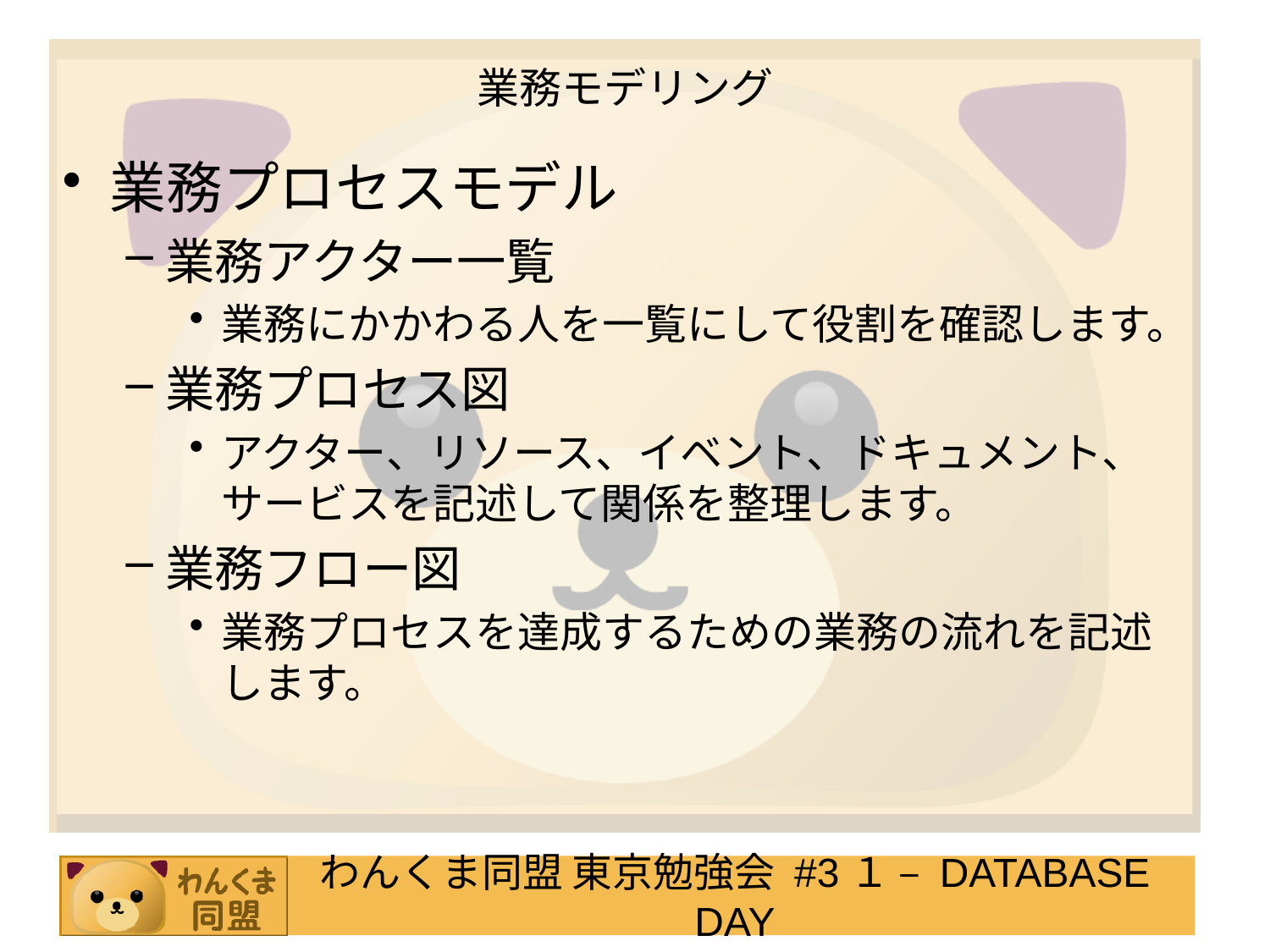

# 業務モデリング
業務プロセスモデル
業務アクター一覧
業務にかかわる人を一覧にして役割を確認します。
業務プロセス図
アクター、リソース、イベント、ドキュメント、サービスを記述して関係を整理します。
業務フロー図
業務プロセスを達成するための業務の流れを記述します。